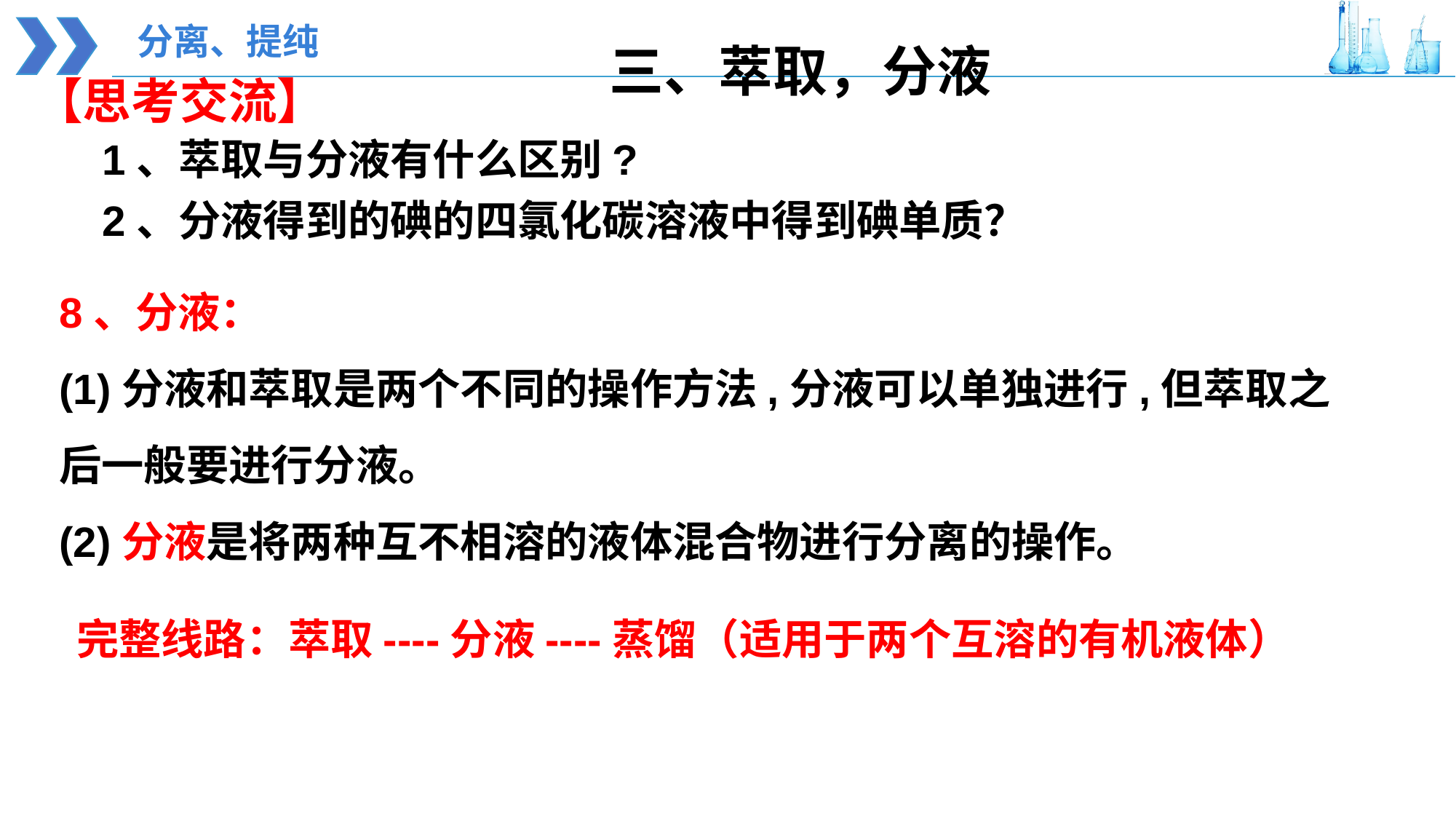

分离、提纯
三、萃取，分液
【思考交流】
1、萃取与分液有什么区别?
2、分液得到的碘的四氯化碳溶液中得到碘单质？
8、分液：
(1)分液和萃取是两个不同的操作方法,分液可以单独进行,但萃取之后一般要进行分液。
(2)分液是将两种互不相溶的液体混合物进行分离的操作。
完整线路：萃取----分液----蒸馏（适用于两个互溶的有机液体）